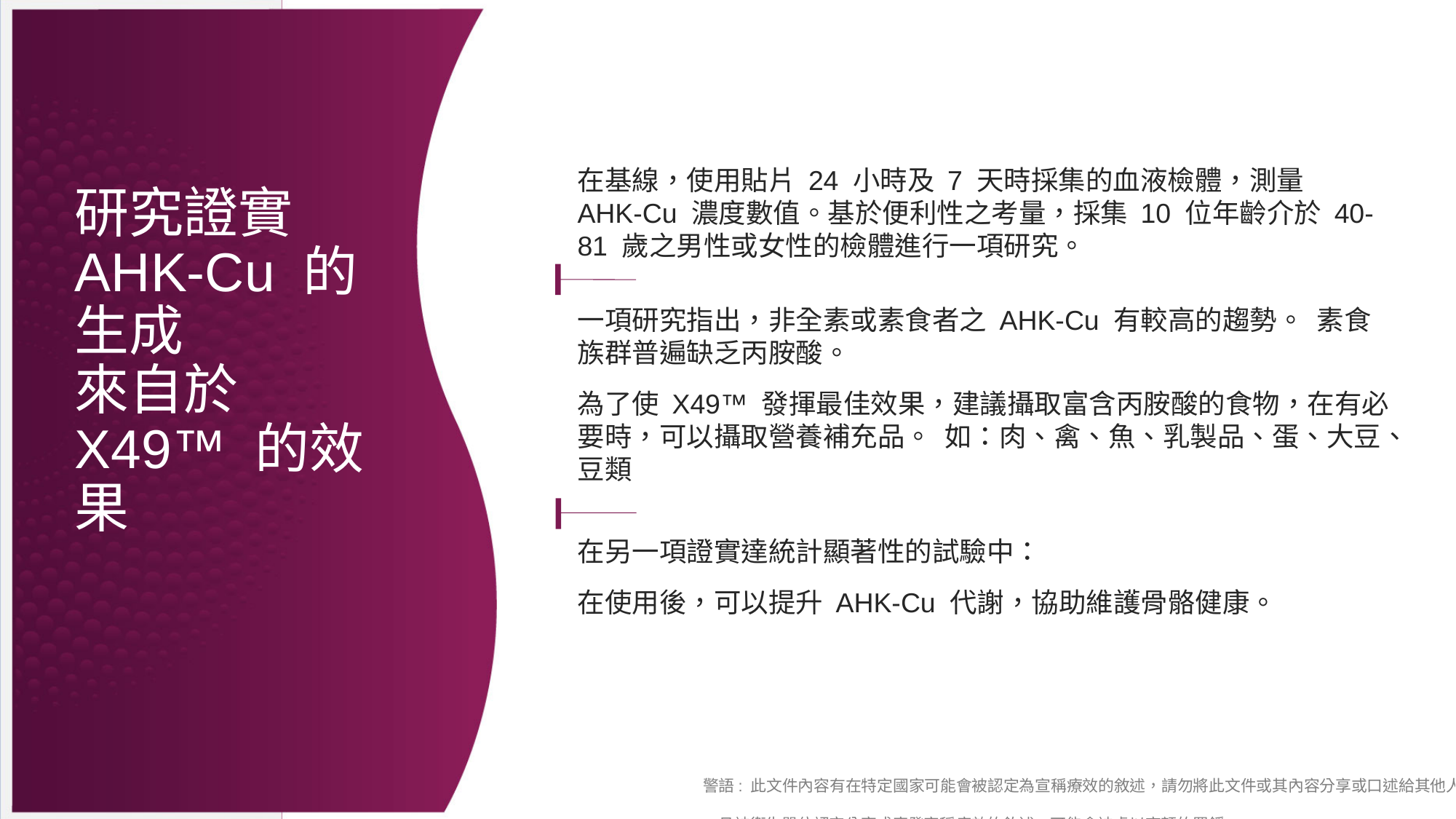

研究證實 AHK-Cu 的生成
來自於 X49™ 的效果
在基線，使用貼片 24 小時及 7 天時採集的血液檢體，測量 AHK-Cu 濃度數值。基於便利性之考量，採集 10 位年齡介於 40-81 歲之男性或女性的檢體進行一項研究。

一項研究指出，非全素或素食者之 AHK-Cu 有較高的趨勢。  素食族群普遍缺乏丙胺酸。
為了使 X49™ 發揮最佳效果，建議攝取富含丙胺酸的食物，在有必要時，可以攝取營養補充品。  如：肉、禽、魚、乳製品、蛋、大豆、豆類

在另一項證實達統計顯著性的試驗中：
在使用後，可以提升 AHK-Cu 代謝，協助維護骨骼健康。
警語: 此文件內容有在特定國家可能會被認定為宣稱療效的敘述，請勿將此文件或其內容分享或口述給其他人。
一旦被衛生單位認定分享或廣發宣稱療效的敘述，可能會被處以高額的罰鍰。